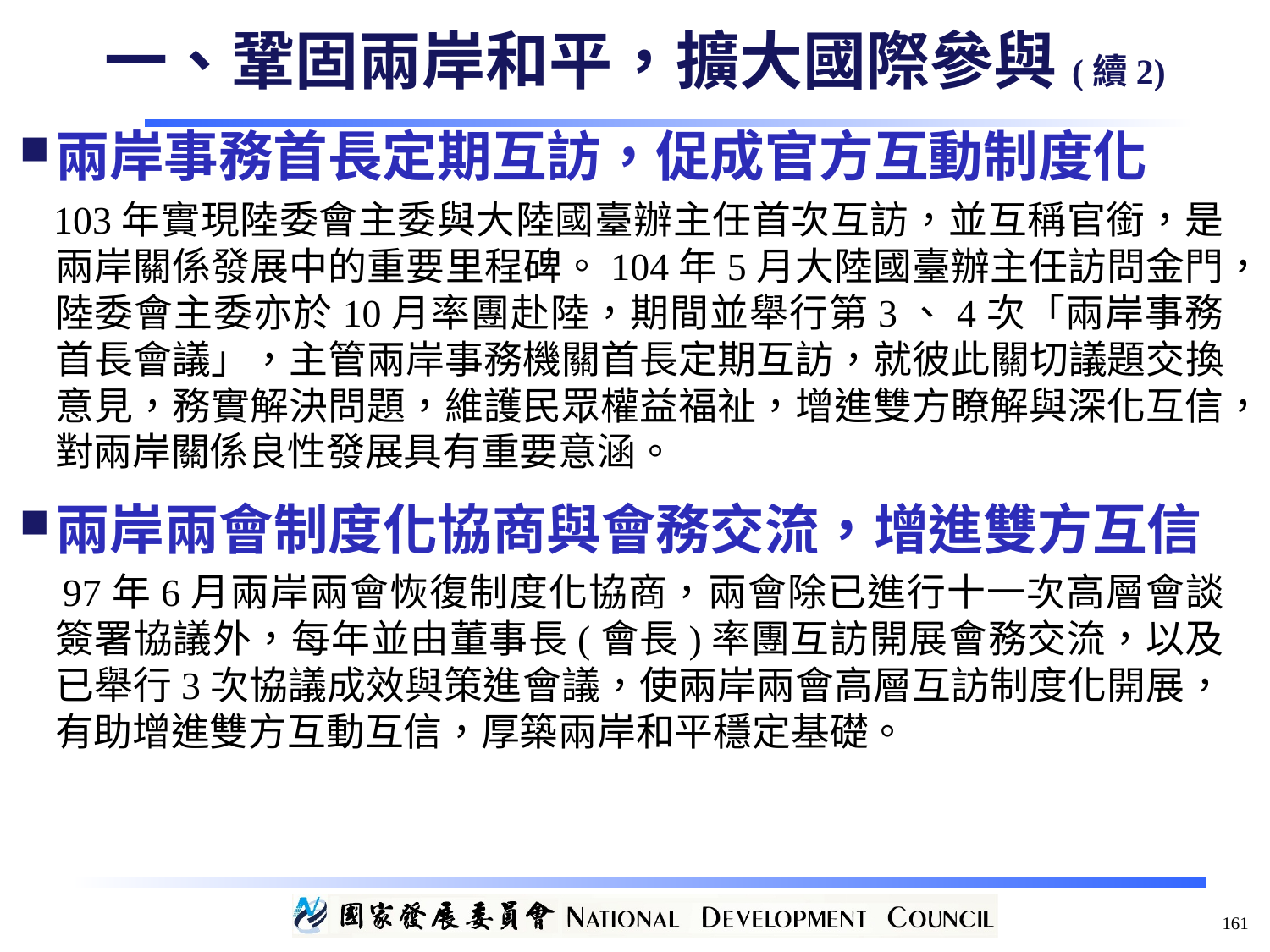

一、鞏固兩岸和平，擴大國際參與(續2)
兩岸事務首長定期互訪，促成官方互動制度化
103年實現陸委會主委與大陸國臺辦主任首次互訪，並互稱官銜，是兩岸關係發展中的重要里程碑。104年5月大陸國臺辦主任訪問金門，陸委會主委亦於10月率團赴陸，期間並舉行第3、4次「兩岸事務首長會議」，主管兩岸事務機關首長定期互訪，就彼此關切議題交換意見，務實解決問題，維護民眾權益福祉，增進雙方瞭解與深化互信，對兩岸關係良性發展具有重要意涵。
兩岸兩會制度化協商與會務交流，增進雙方互信
    97年6月兩岸兩會恢復制度化協商，兩會除已進行十一次高層會談簽署協議外，每年並由董事長(會長)率團互訪開展會務交流，以及已舉行3次協議成效與策進會議，使兩岸兩會高層互訪制度化開展，有助增進雙方互動互信，厚築兩岸和平穩定基礎。
161